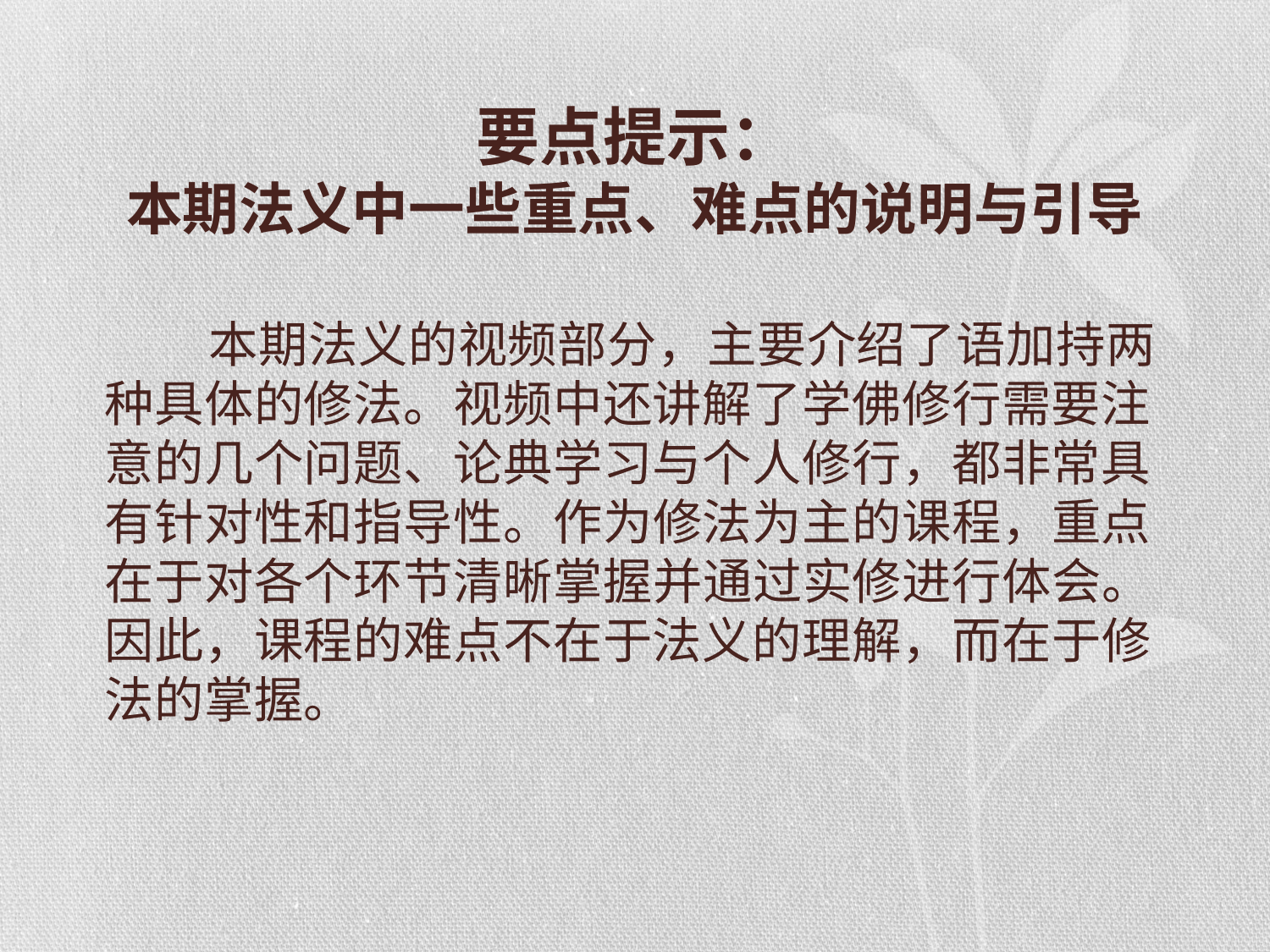

# 要点提示： 本期法义中一些重点、难点的说明与引导

        本期法义的视频部分，主要介绍了语加持两种具体的修法。视频中还讲解了学佛修行需要注意的几个问题、论典学习与个人修行，都非常具有针对性和指导性。作为修法为主的课程，重点在于对各个环节清晰掌握并通过实修进行体会。因此，课程的难点不在于法义的理解，而在于修法的掌握。